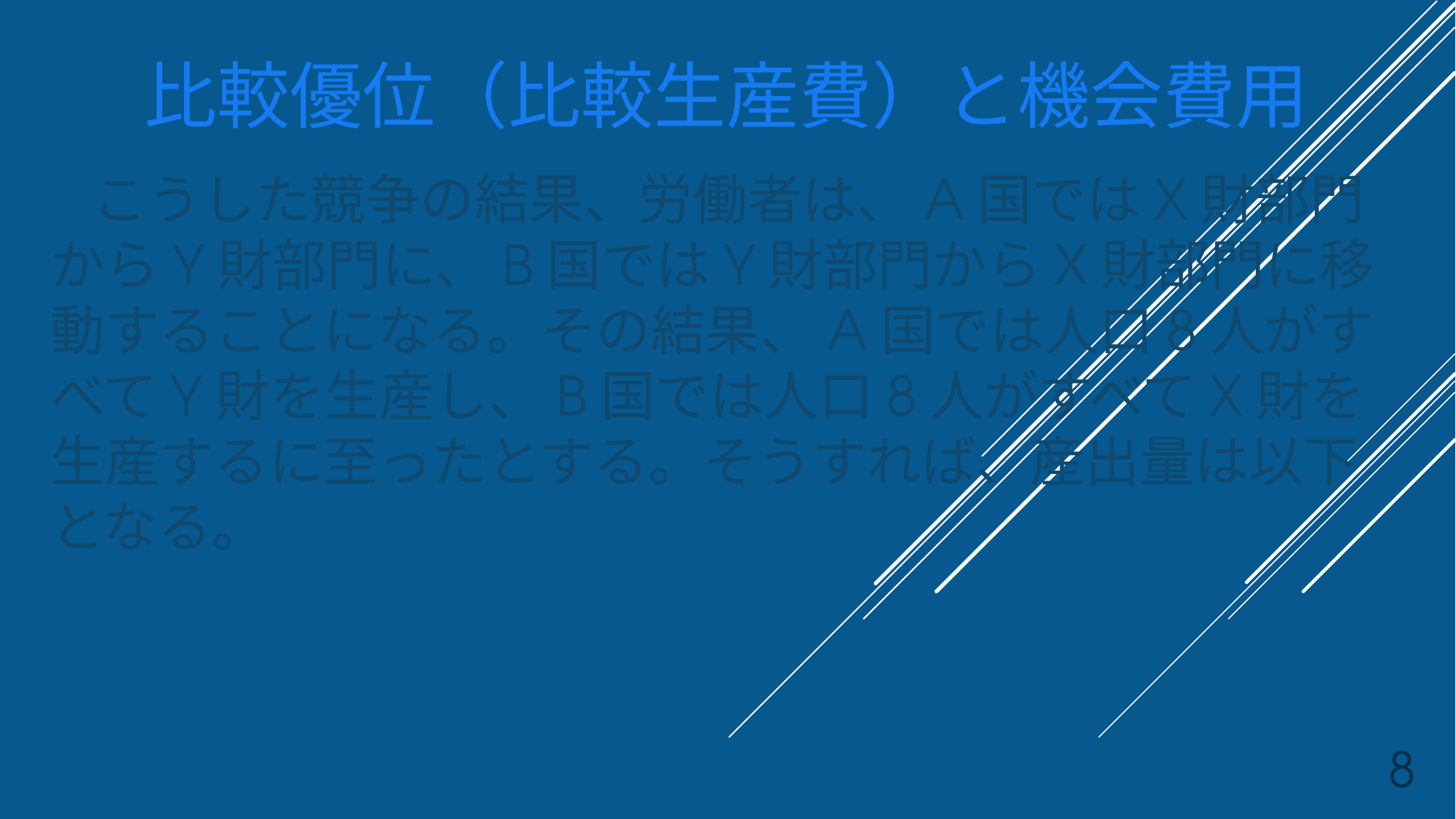

# 比較優位（比較生産費）と機会費用
　こうした競争の結果、労働者は、A国ではX財部門からY財部門に、B国ではY財部門からX財部門に移動することになる。その結果、A国では人口8人がすべてY財を生産し、B国では人口8人がすべてX財を生産するに至ったとする。そうすれば、産出量は以下となる。
8